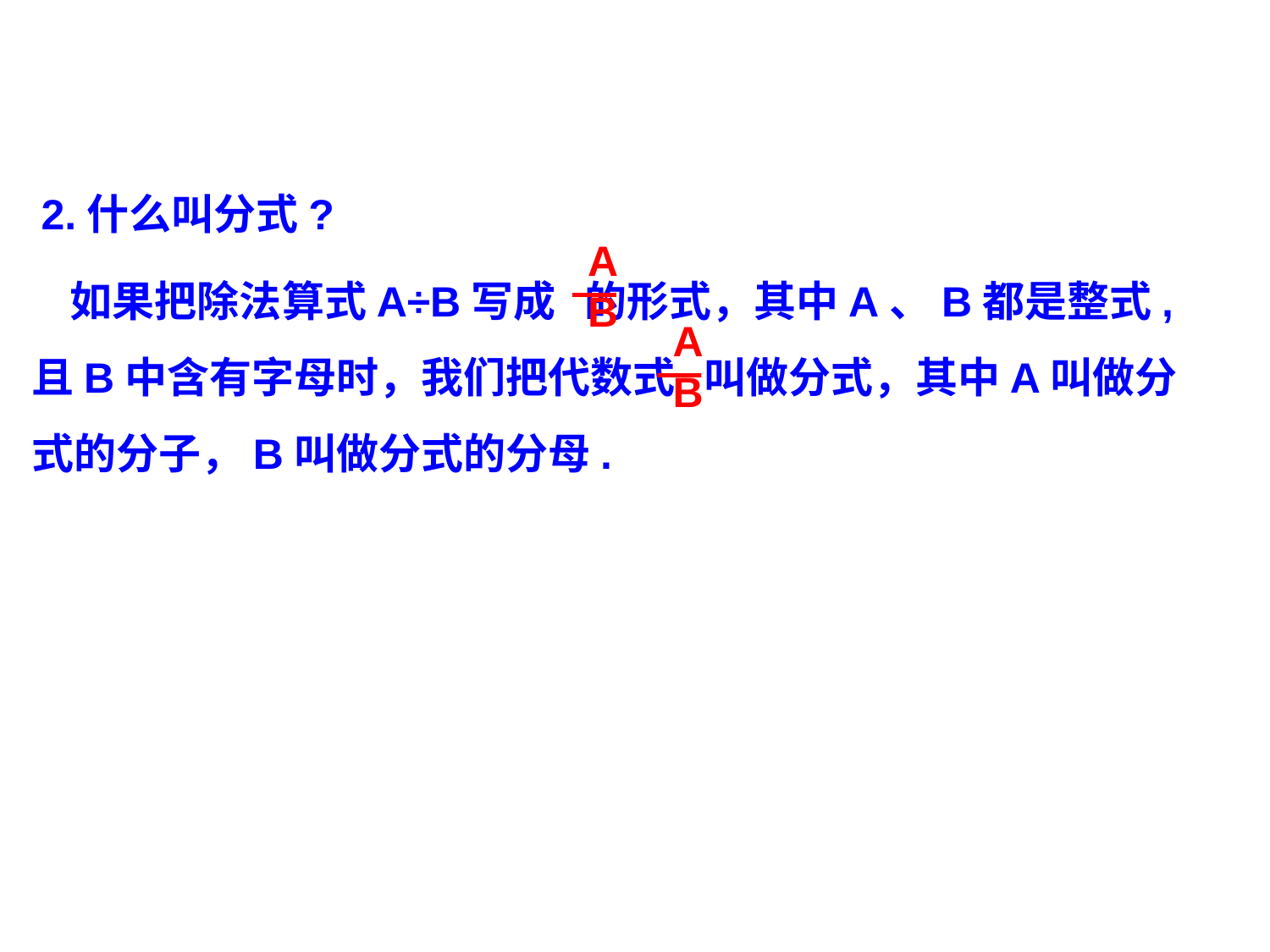

2.什么叫分式?
A
B

   如果把除法算式A÷B写成   的形式，其中A、B都是整式,
且B中含有字母时，我们把代数式   叫做分式，其中A叫做分
式的分子，B叫做分式的分母.
A
B